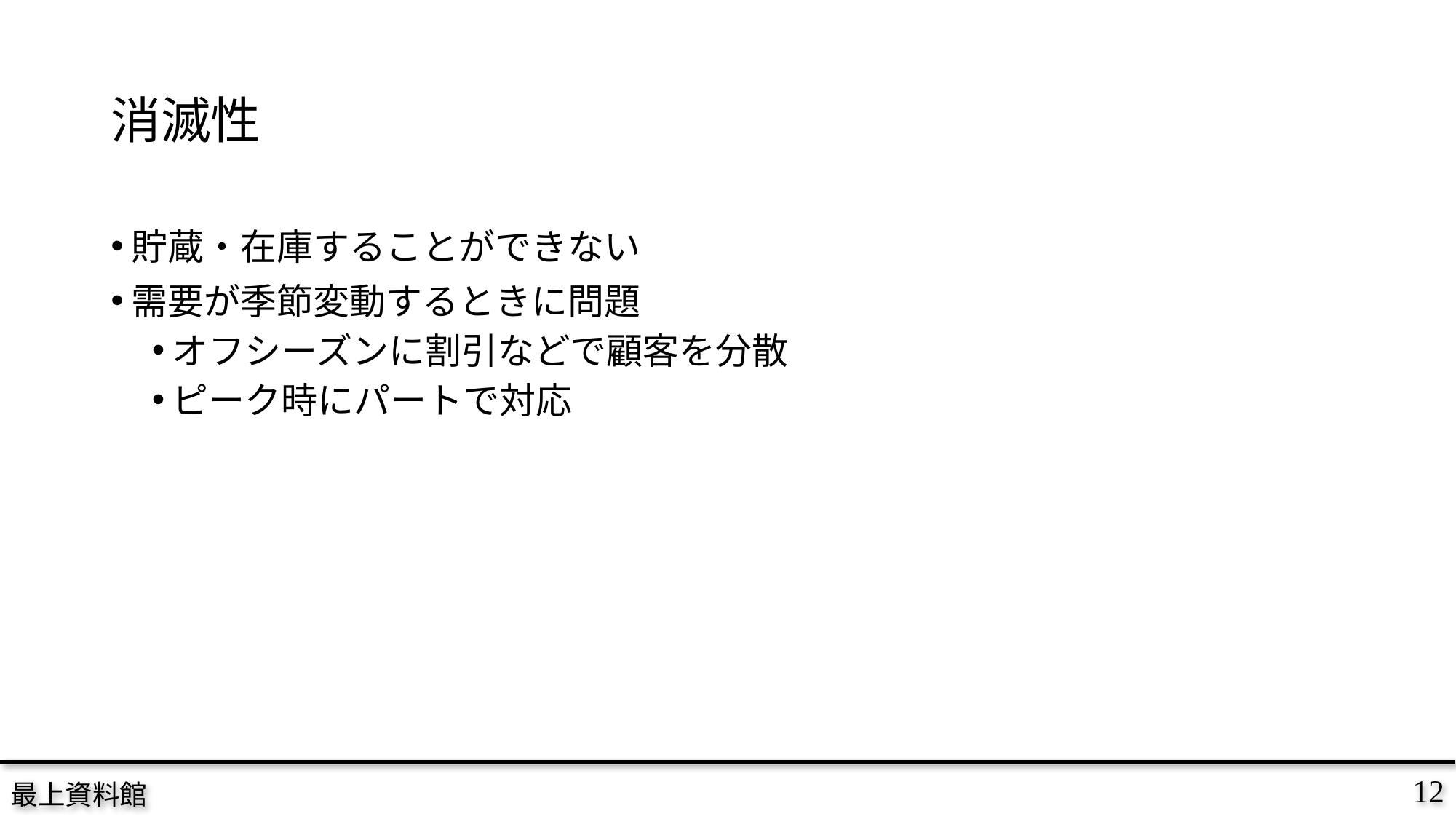

# 消滅性
貯蔵・在庫することができない
需要が季節変動するときに問題
オフシーズンに割引などで顧客を分散
ピーク時にパートで対応